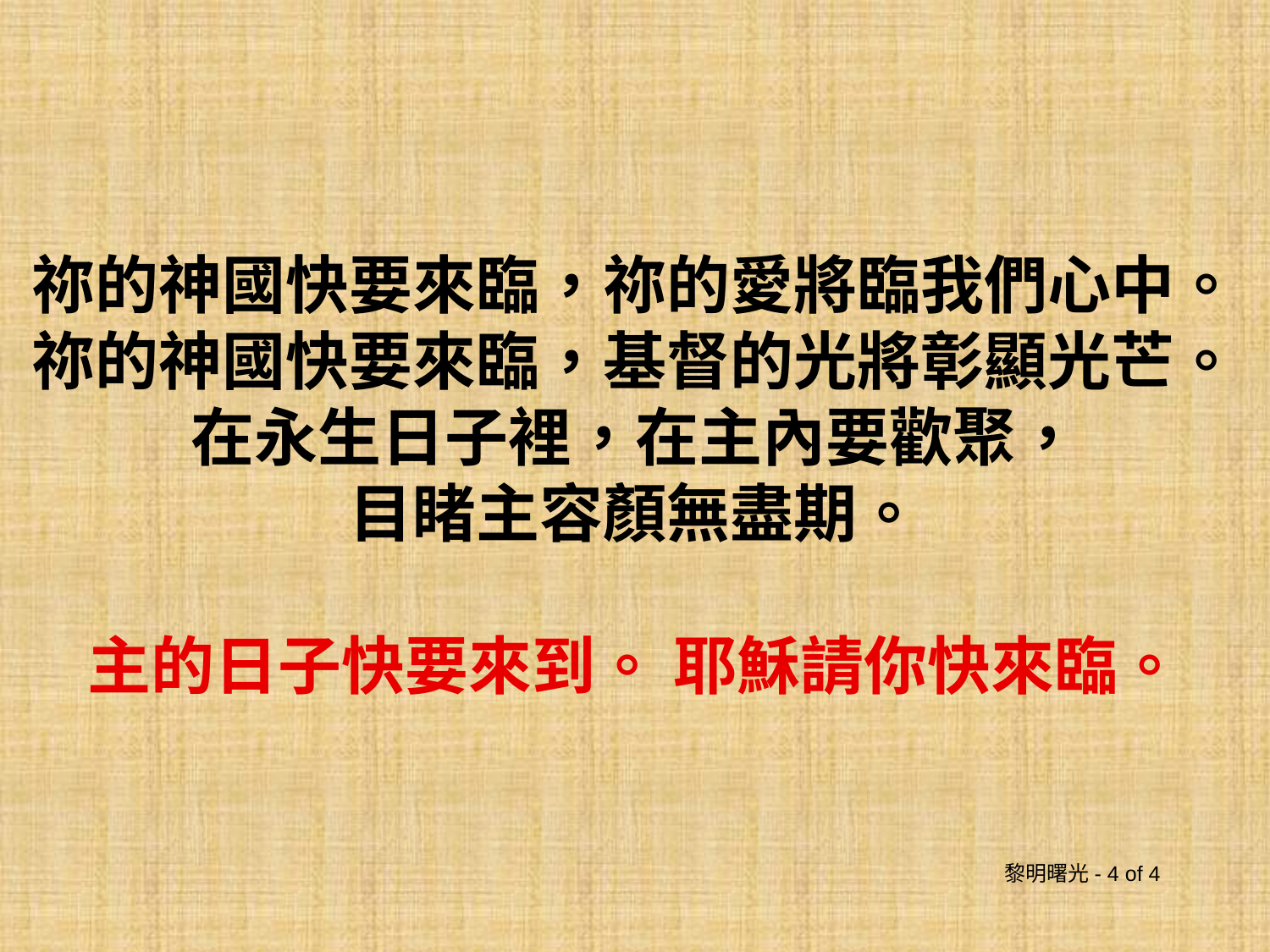

祢的神國快要來臨，祢的愛將臨我們心中。
祢的神國快要來臨，基督的光將彰顯光芒。
在永生日子裡，在主內要歡聚，
目睹主容顏無盡期。

主的日子快要來到。 耶穌請你快來臨。
黎明曙光- 4 of 4